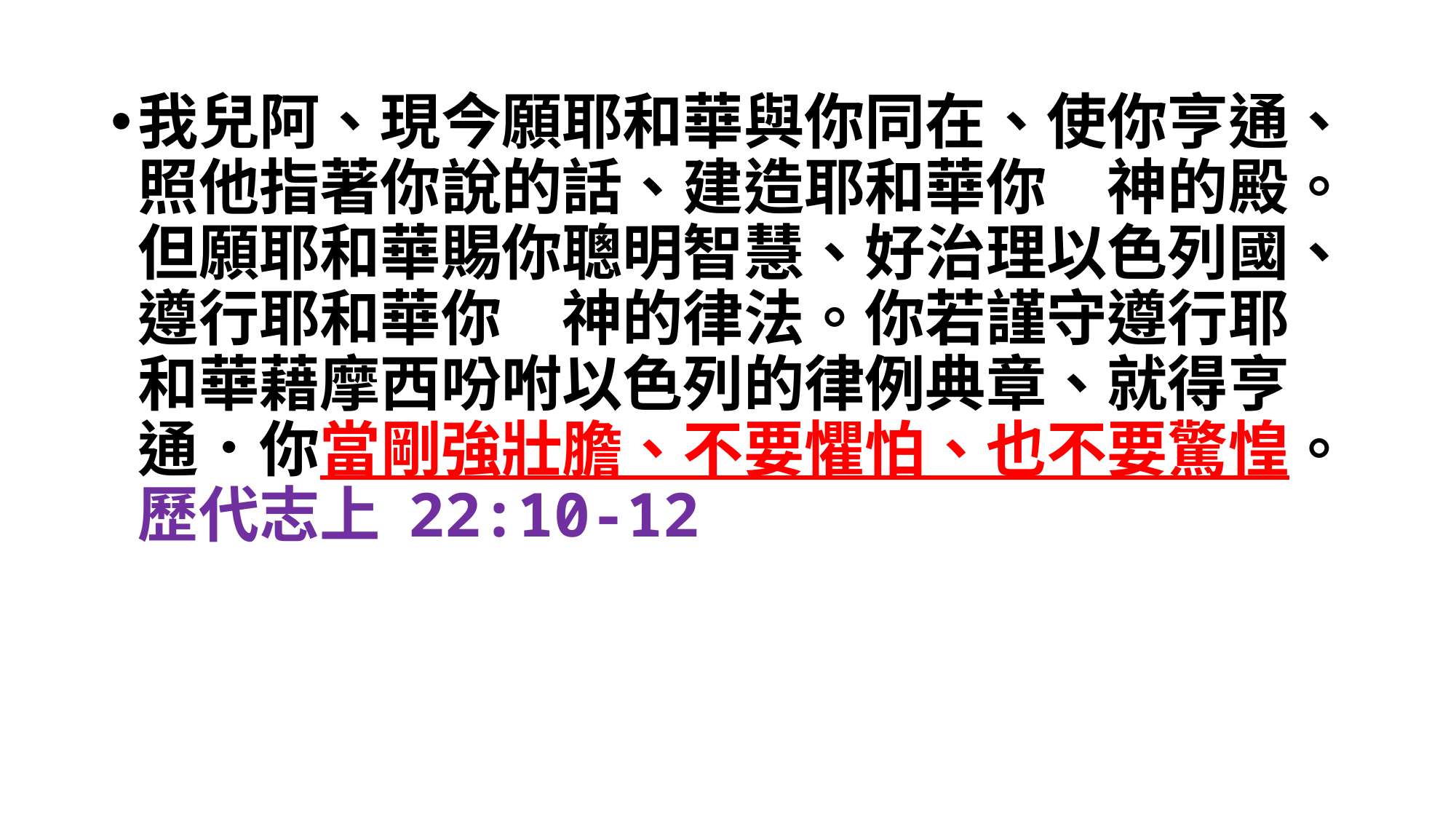

我兒阿、現今願耶和華與你同在、使你亨通、照他指著你說的話、建造耶和華你　神的殿。但願耶和華賜你聰明智慧、好治理以色列國、遵行耶和華你　神的律法。你若謹守遵行耶和華藉摩西吩咐以色列的律例典章、就得亨通．你當剛強壯膽、不要懼怕、也不要驚惶。歷代志上 22:10-12